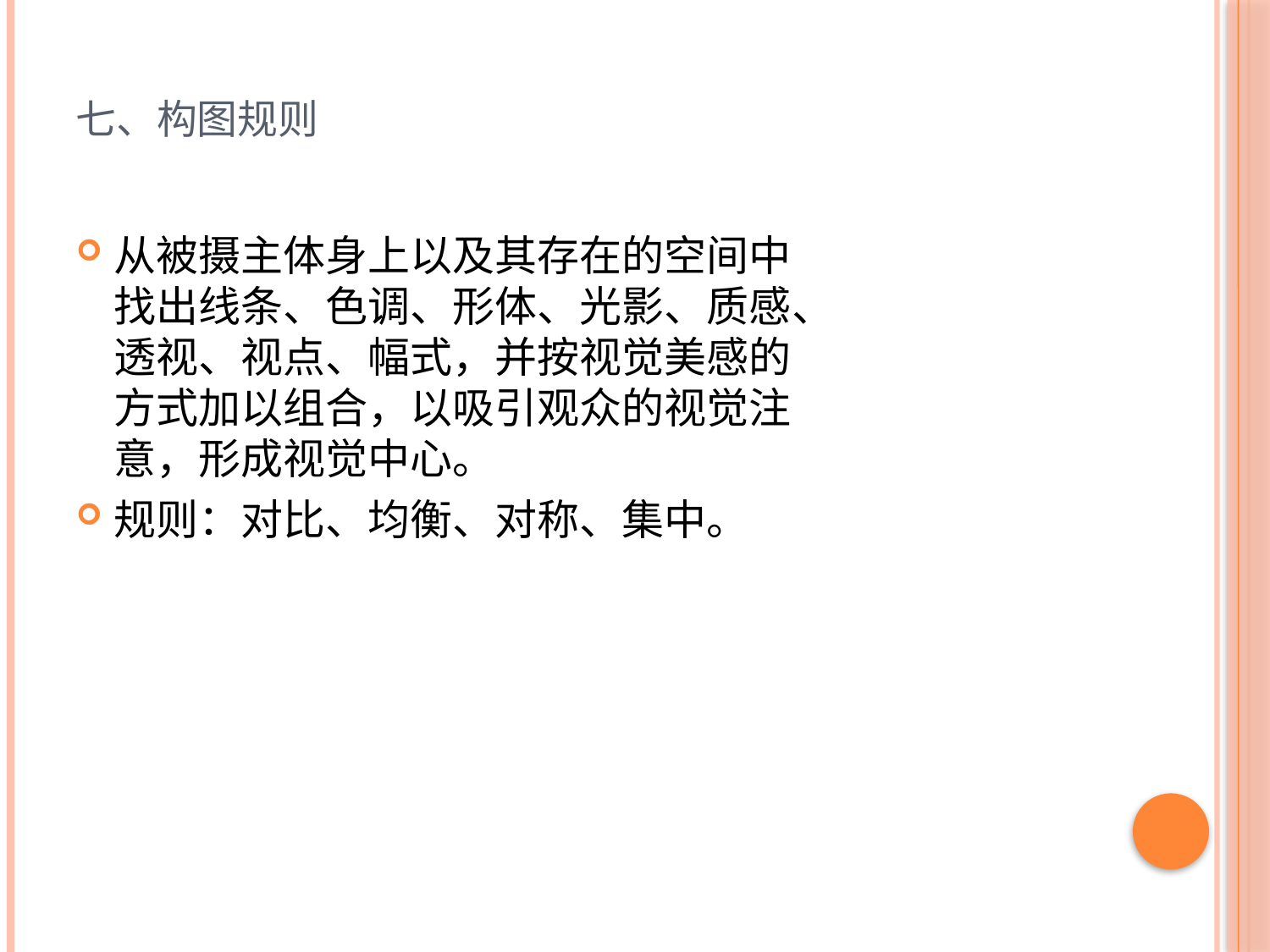

# 七、构图规则
从被摄主体身上以及其存在的空间中找出线条、色调、形体、光影、质感、透视、视点、幅式，并按视觉美感的方式加以组合，以吸引观众的视觉注意，形成视觉中心。
规则：对比、均衡、对称、集中。